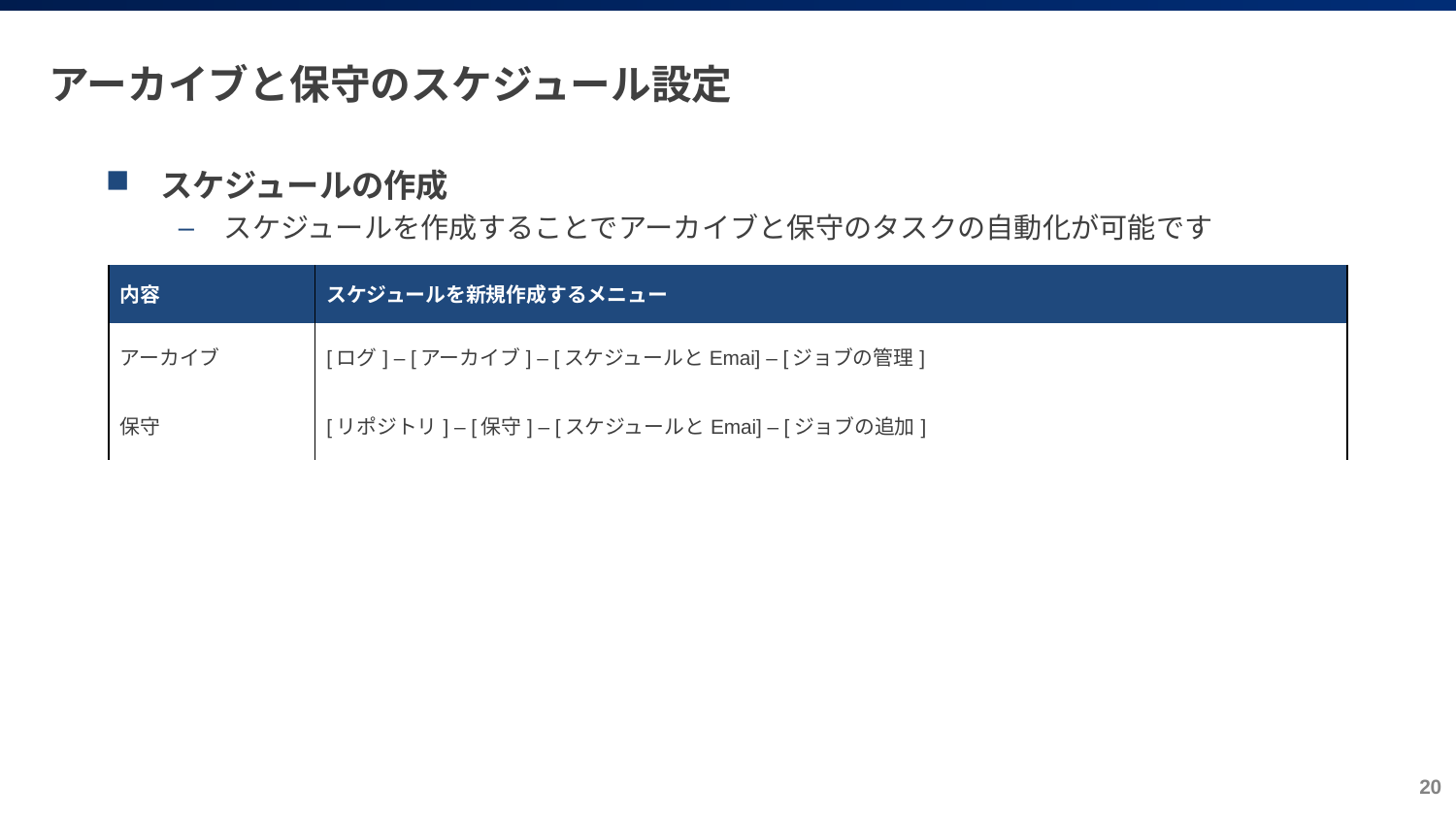

# アーカイブと保守のスケジュール設定
スケジュールの作成
スケジュールを作成することでアーカイブと保守のタスクの自動化が可能です
| 内容 | スケジュールを新規作成するメニュー |
| --- | --- |
| アーカイブ | [ログ] – [アーカイブ] – [スケジュールとEmai] – [ジョブの管理] |
| 保守 | [リポジトリ] – [保守] – [スケジュールとEmai] – [ジョブの追加] |
20